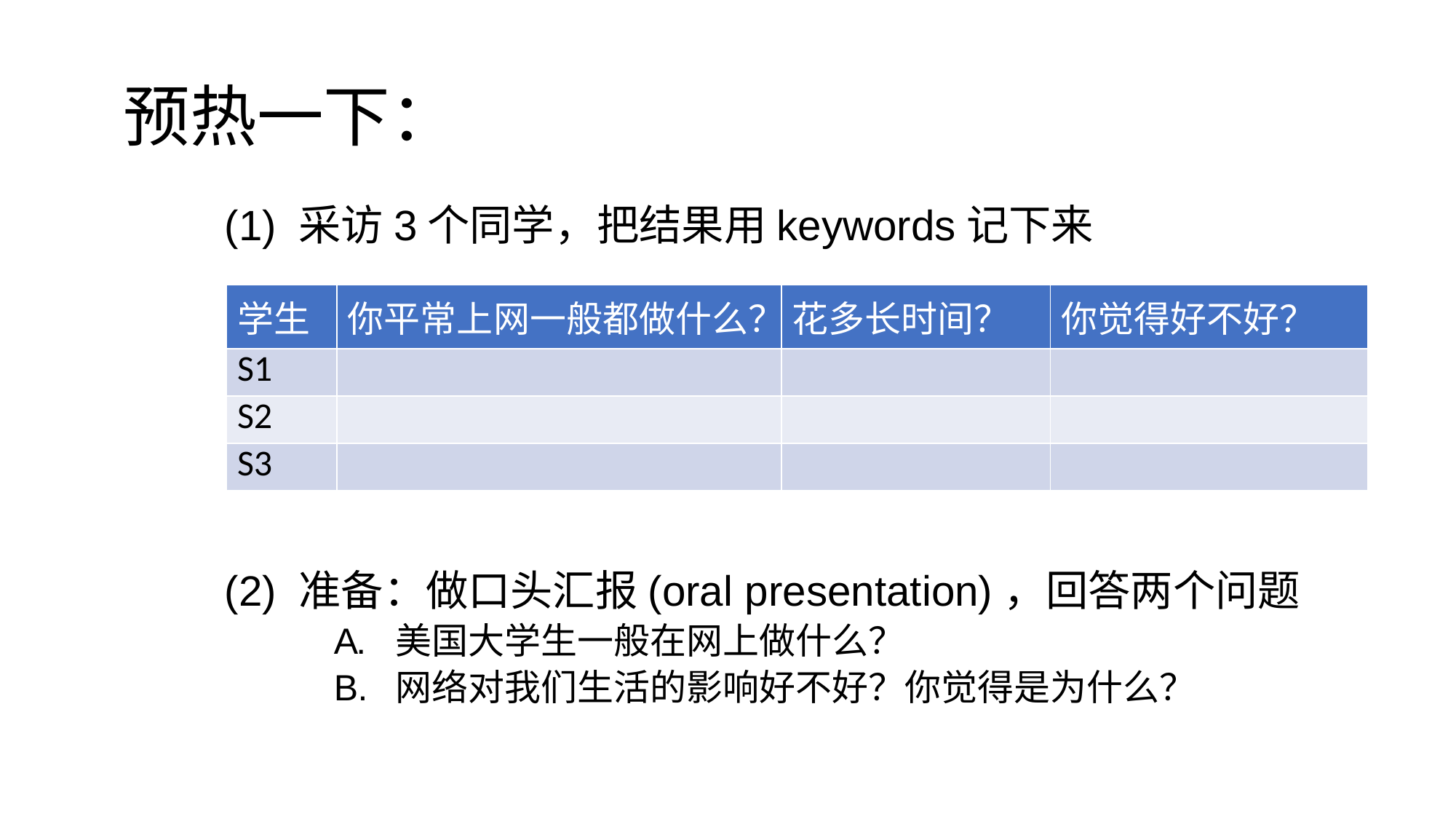

# 预热一下：
(1) 采访3个同学，把结果用keywords记下来

(2) 准备：做口头汇报(oral presentation)，回答两个问题
美国大学生一般在网上做什么？
网络对我们生活的影响好不好？你觉得是为什么？

| 学生 | 你平常上网一般都做什么？ | 花多长时间？ | 你觉得好不好？ |
| --- | --- | --- | --- |
| S1 |  |  |  |
| S2 |  |  |  |
| S3 |  |  |  |